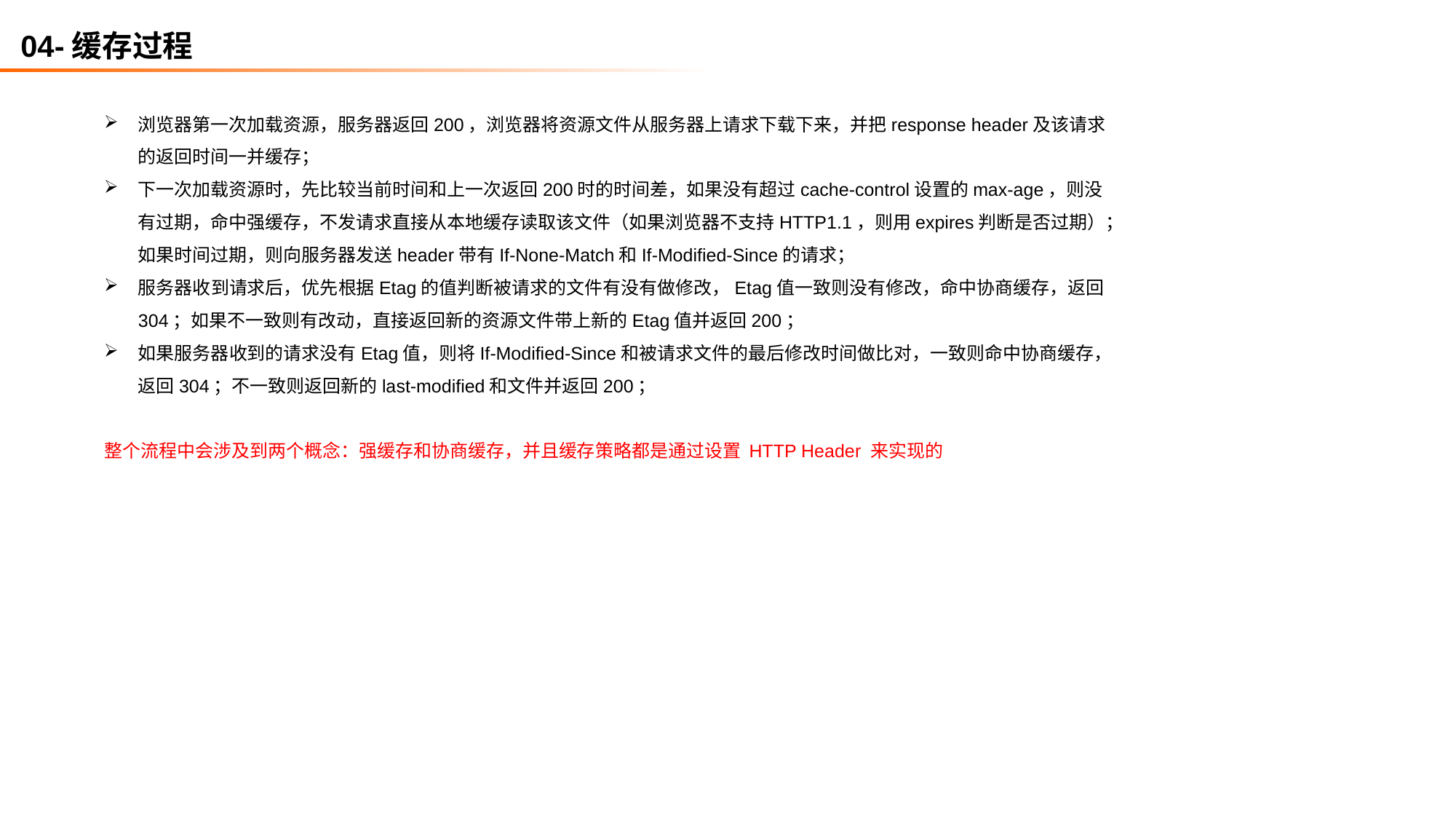

04-缓存过程

浏览器第一次加载资源，服务器返回200，浏览器将资源文件从服务器上请求下载下来，并把response header及该请求的返回时间一并缓存；
下一次加载资源时，先比较当前时间和上一次返回200时的时间差，如果没有超过cache-control设置的max-age，则没有过期，命中强缓存，不发请求直接从本地缓存读取该文件（如果浏览器不支持HTTP1.1，则用expires判断是否过期）；如果时间过期，则向服务器发送header带有If-None-Match和If-Modified-Since的请求；
服务器收到请求后，优先根据Etag的值判断被请求的文件有没有做修改，Etag值一致则没有修改，命中协商缓存，返回304；如果不一致则有改动，直接返回新的资源文件带上新的Etag值并返回200；
如果服务器收到的请求没有Etag值，则将If-Modified-Since和被请求文件的最后修改时间做比对，一致则命中协商缓存，返回304；不一致则返回新的last-modified和文件并返回200；

整个流程中会涉及到两个概念：强缓存和协商缓存，并且缓存策略都是通过设置 HTTP Header 来实现的